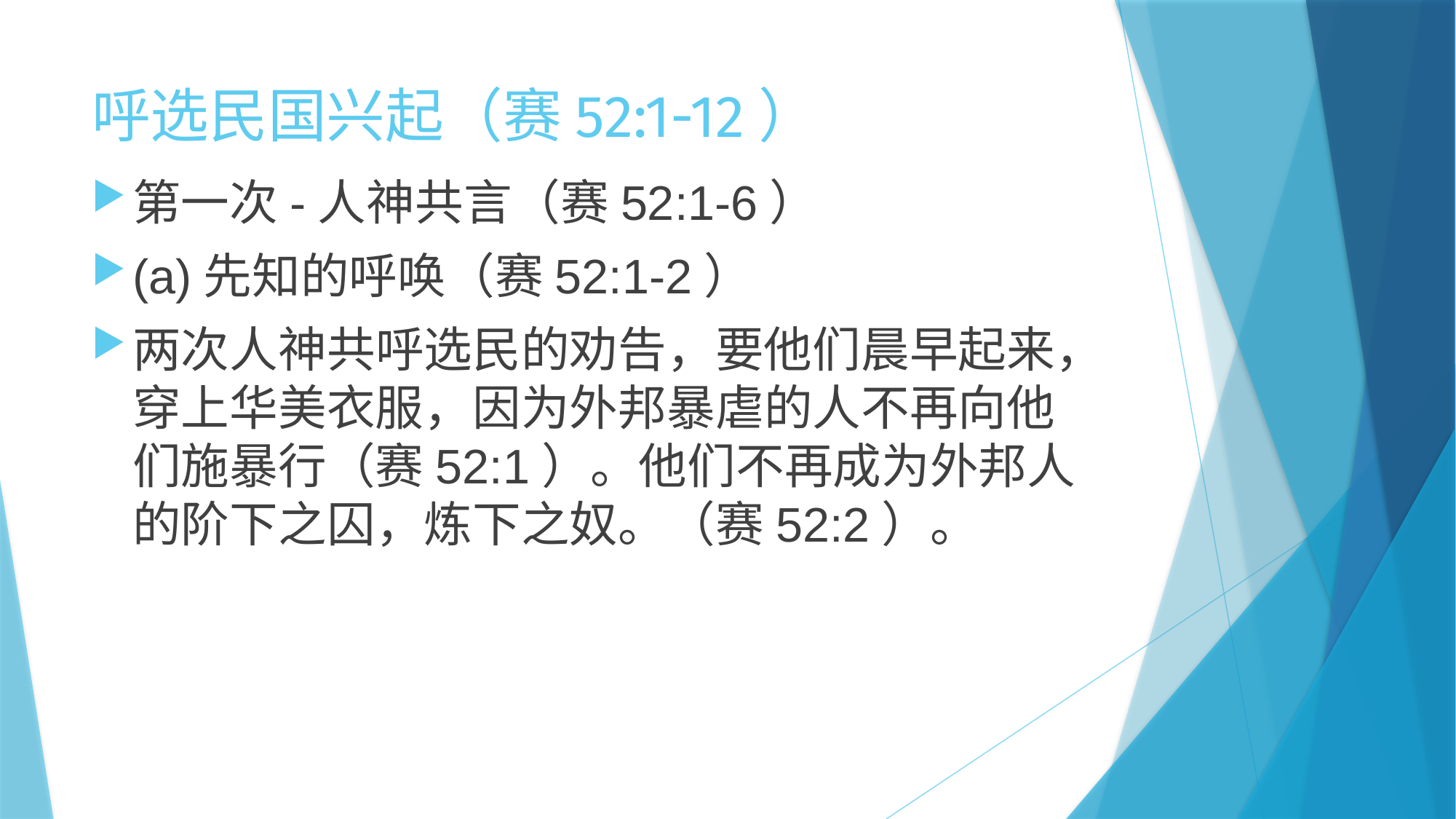

# 呼选民国兴起（赛52:1-12）
第一次-人神共言（赛52:1-6）
(a)先知的呼唤（赛52:1-2）
两次人神共呼选民的劝告，要他们晨早起来，穿上华美衣服，因为外邦暴虐的人不再向他们施暴行（赛52:1）。他们不再成为外邦人的阶下之囚，炼下之奴。（赛52:2）。